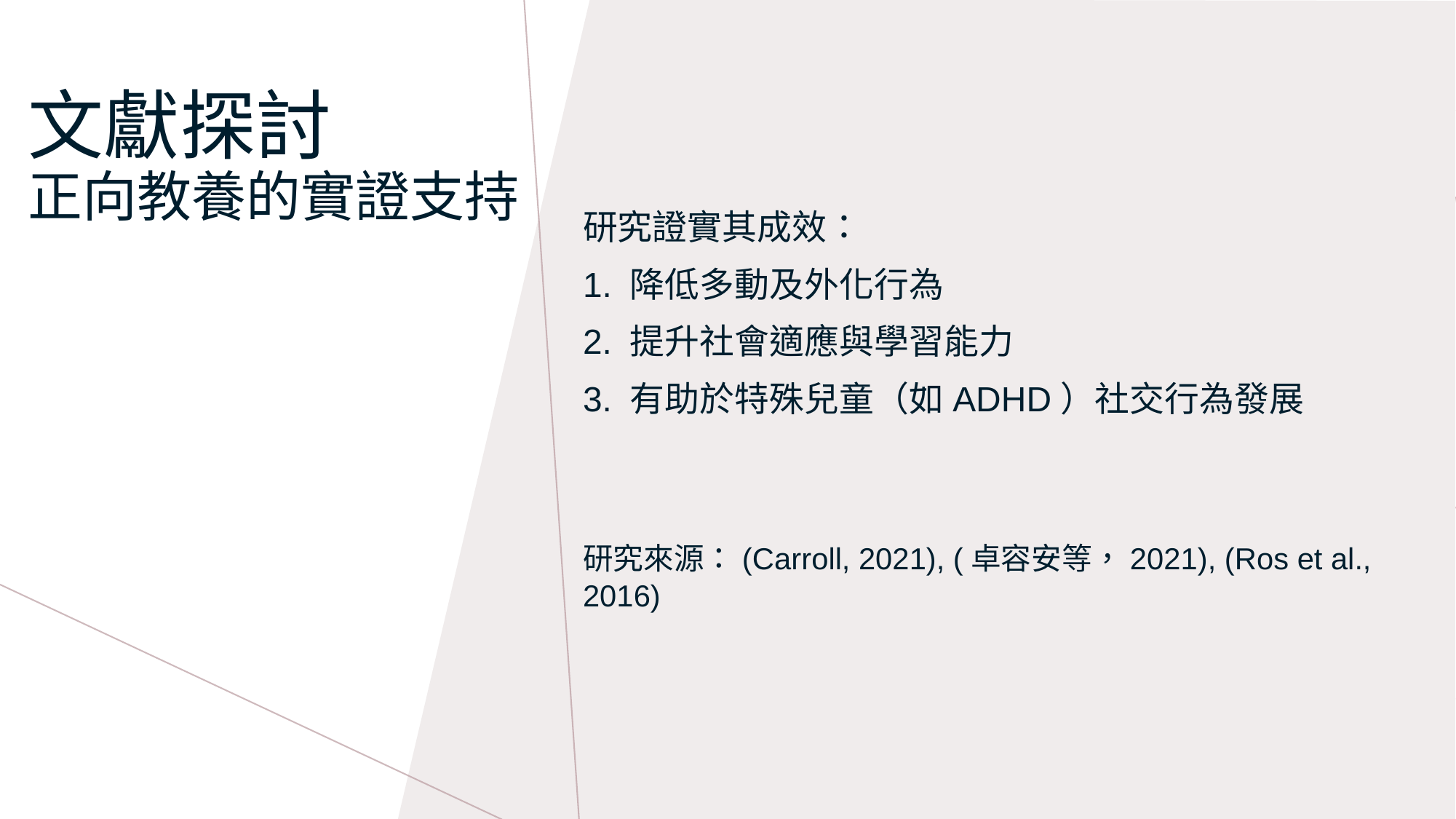

# 文獻探討 正向教養的實證支持
研究證實其成效：
1. 降低多動及外化行為
2. 提升社會適應與學習能力
3. 有助於特殊兒童（如ADHD）社交行為發展

研究來源：(Carroll, 2021), (卓容安等，2021), (Ros et al., 2016)